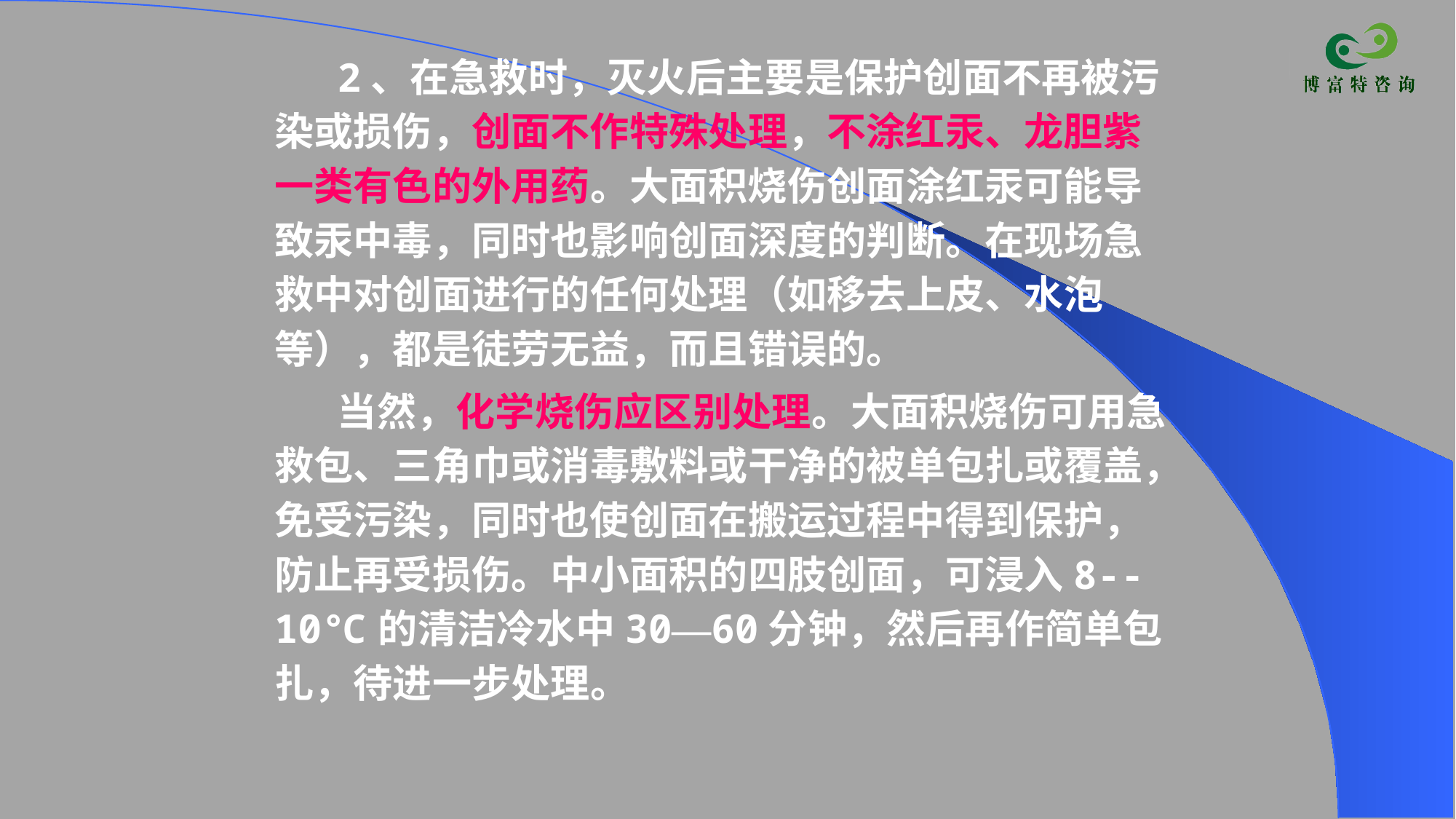

2、在急救时，灭火后主要是保护创面不再被污染或损伤，创面不作特殊处理，不涂红汞、龙胆紫一类有色的外用药。大面积烧伤创面涂红汞可能导致汞中毒，同时也影响创面深度的判断。在现场急救中对创面进行的任何处理（如移去上皮、水泡等），都是徒劳无益，而且错误的。
当然，化学烧伤应区别处理。大面积烧伤可用急救包、三角巾或消毒敷料或干净的被单包扎或覆盖，免受污染，同时也使创面在搬运过程中得到保护，防止再受损伤。中小面积的四肢创面，可浸入8--10℃的清洁冷水中30—60分钟，然后再作简单包扎，待进一步处理。